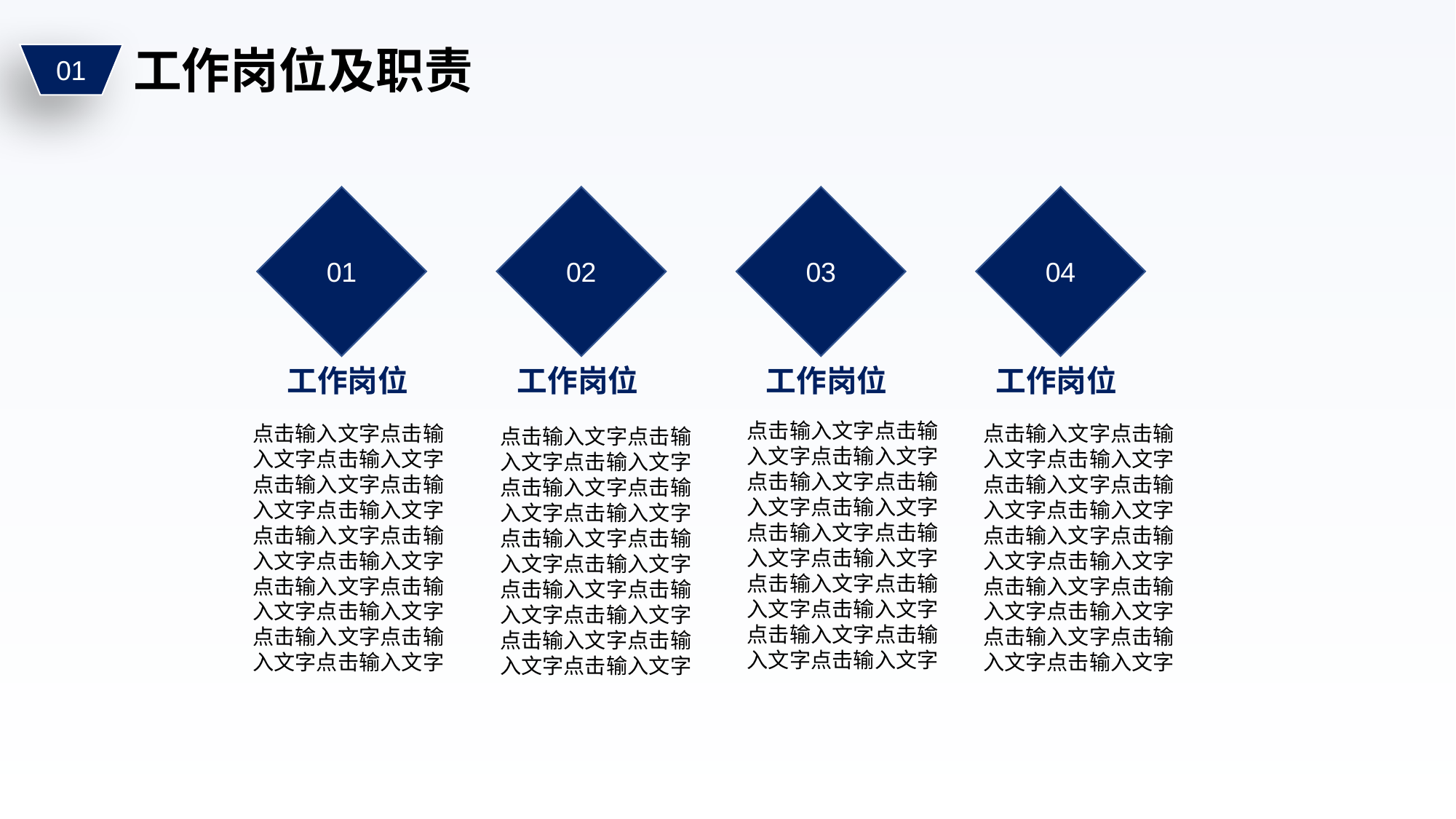

工作岗位及职责
01
01
02
03
04
工作岗位
工作岗位
工作岗位
工作岗位
点击输入文字点击输入文字点击输入文字点击输入文字点击输入文字点击输入文字点击输入文字点击输入文字点击输入文字点击输入文字点击输入文字点击输入文字点击输入文字点击输入文字点击输入文字
点击输入文字点击输入文字点击输入文字点击输入文字点击输入文字点击输入文字点击输入文字点击输入文字点击输入文字点击输入文字点击输入文字点击输入文字点击输入文字点击输入文字点击输入文字
点击输入文字点击输入文字点击输入文字点击输入文字点击输入文字点击输入文字点击输入文字点击输入文字点击输入文字点击输入文字点击输入文字点击输入文字点击输入文字点击输入文字点击输入文字
点击输入文字点击输入文字点击输入文字点击输入文字点击输入文字点击输入文字点击输入文字点击输入文字点击输入文字点击输入文字点击输入文字点击输入文字点击输入文字点击输入文字点击输入文字